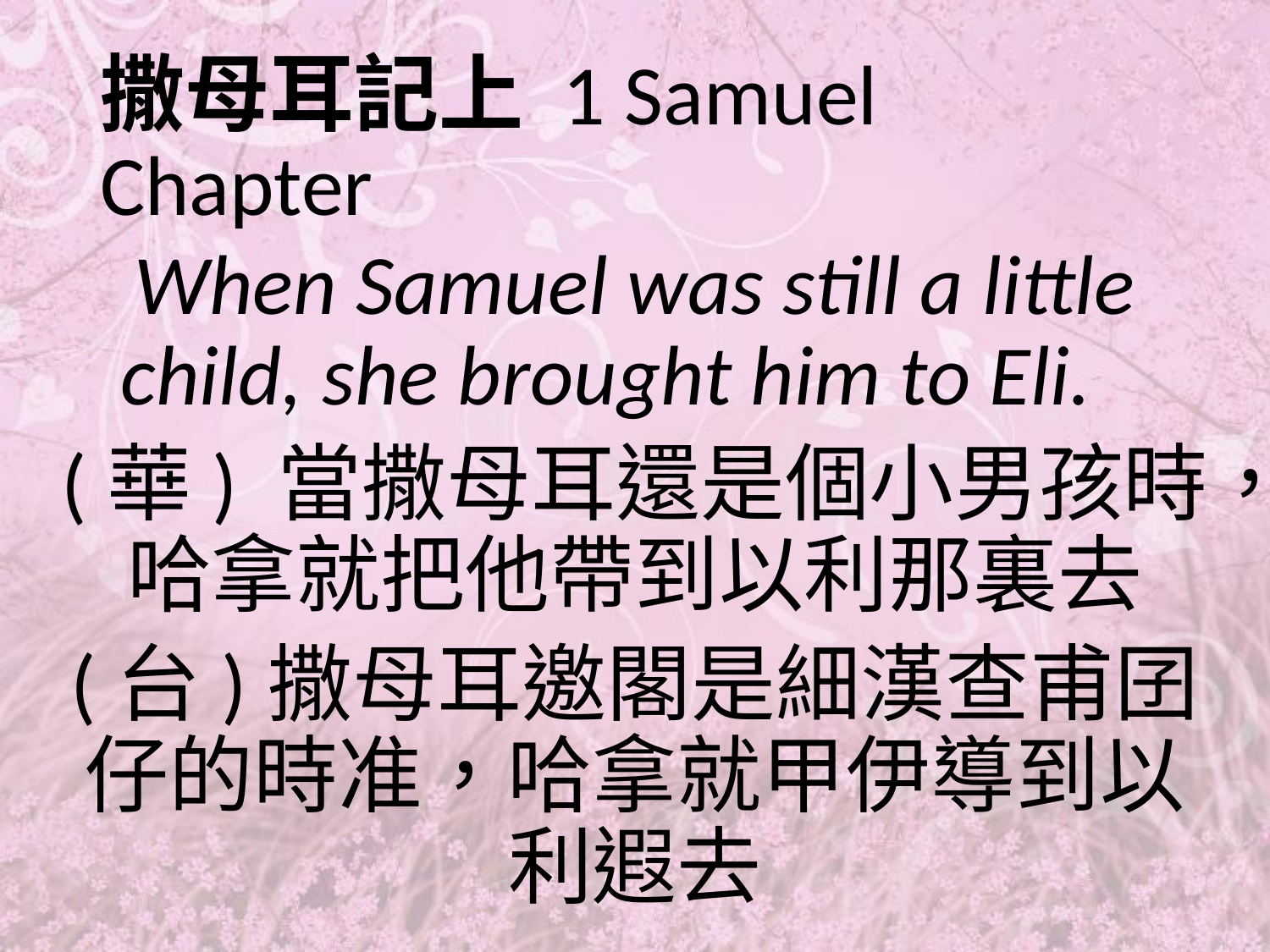

# 撒母耳記上 1 Samuel Chapter
When Samuel was still a little child, she brought him to Eli.
(華) 當撒母耳還是個小男孩時，哈拿就把他帶到以利那裏去
(台)撒母耳邀閣是細漢查甫囝仔的時准，哈拿就甲伊導到以利遐去